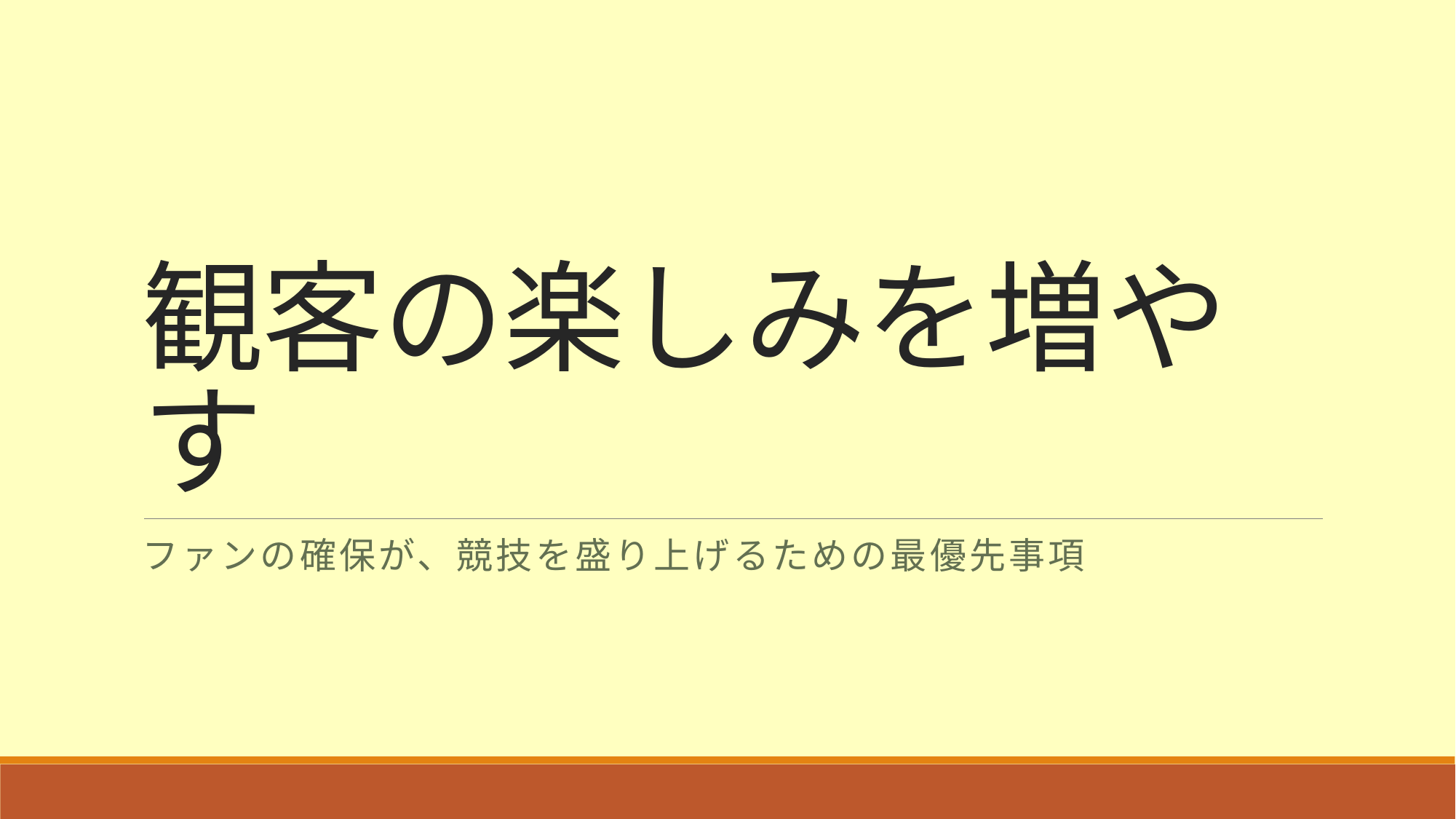

# 観客の楽しみを増やす
ファンの確保が、競技を盛り上げるための最優先事項